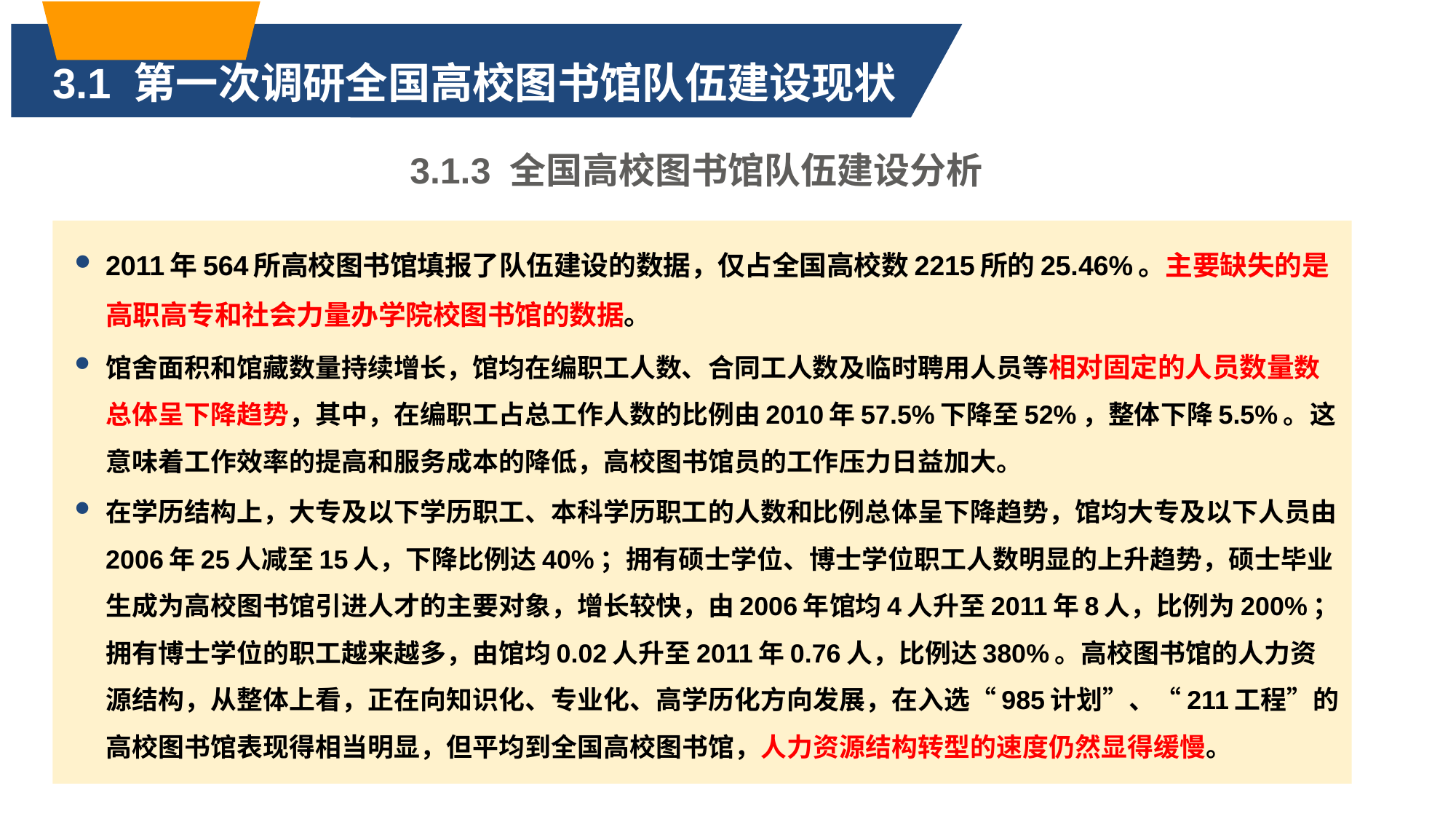

3.1 第一次调研全国高校图书馆队伍建设现状
3.1.3 全国高校图书馆队伍建设分析
2011年564所高校图书馆填报了队伍建设的数据，仅占全国高校数2215所的25.46%。主要缺失的是高职高专和社会力量办学院校图书馆的数据。
馆舍面积和馆藏数量持续增长，馆均在编职工人数、合同工人数及临时聘用人员等相对固定的人员数量数总体呈下降趋势，其中，在编职工占总工作人数的比例由2010年57.5%下降至52%，整体下降5.5%。这意味着工作效率的提高和服务成本的降低，高校图书馆员的工作压力日益加大。
在学历结构上，大专及以下学历职工、本科学历职工的人数和比例总体呈下降趋势，馆均大专及以下人员由2006年25人减至15人，下降比例达40%；拥有硕士学位、博士学位职工人数明显的上升趋势，硕士毕业生成为高校图书馆引进人才的主要对象，增长较快，由2006年馆均4人升至2011年8人，比例为200%；拥有博士学位的职工越来越多，由馆均0.02人升至2011年0.76人，比例达380%。高校图书馆的人力资源结构，从整体上看，正在向知识化、专业化、高学历化方向发展，在入选“985计划”、“211工程”的高校图书馆表现得相当明显，但平均到全国高校图书馆，人力资源结构转型的速度仍然显得缓慢。